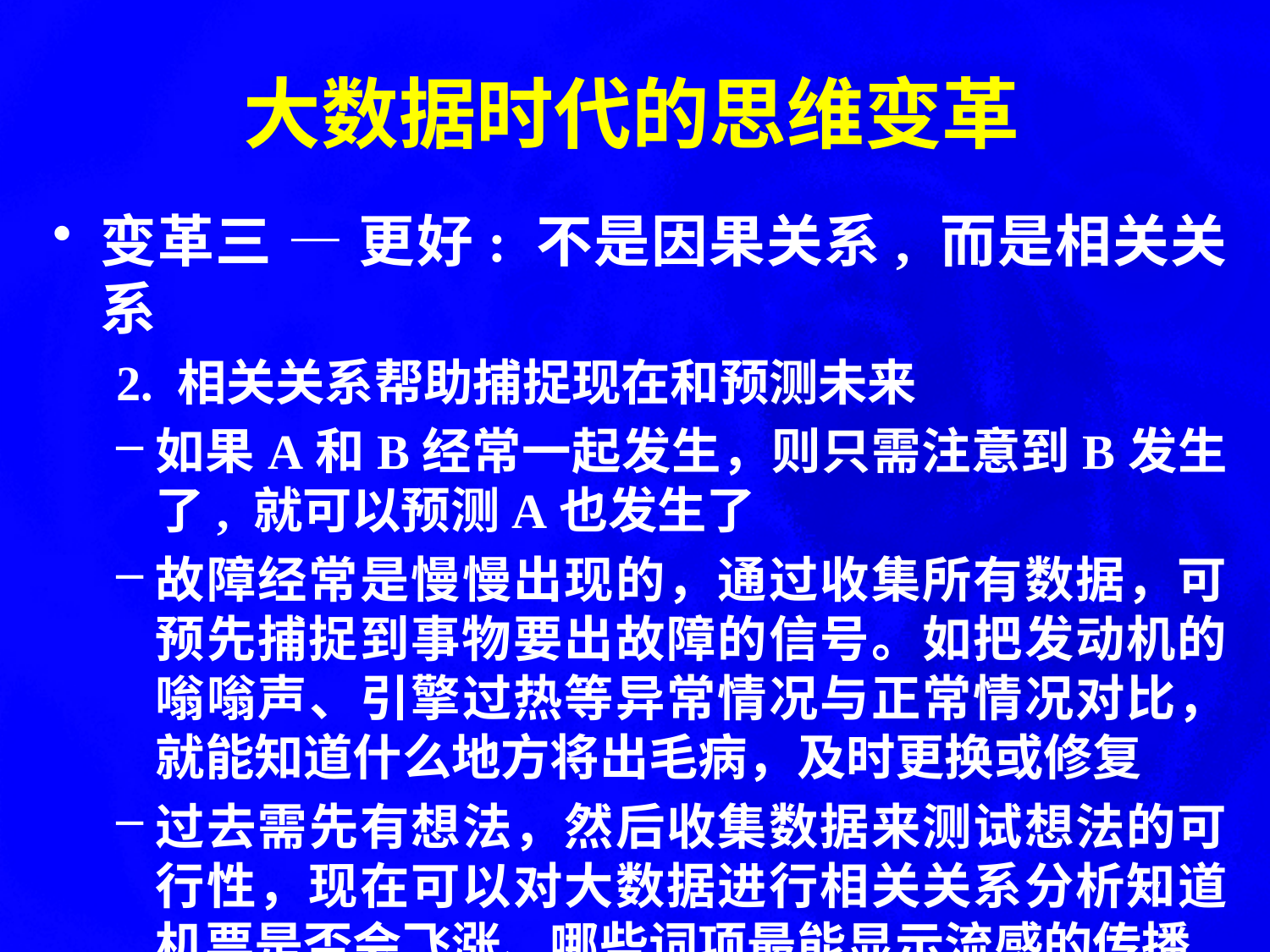

# 大数据时代的思维变革
变革三 — 更好: 不是因果关系, 而是相关关系
2. 相关关系帮助捕捉现在和预测未来
如果A和B经常一起发生，则只需注意到B发生了, 就可以预测A也发生了
故障经常是慢慢出现的，通过收集所有数据，可预先捕捉到事物要出故障的信号。如把发动机的嗡嗡声、引擎过热等异常情况与正常情况对比，就能知道什么地方将出毛病，及时更换或修复
过去需先有想法，然后收集数据来测试想法的可行性，现在可以对大数据进行相关关系分析知道机票是否会飞涨、哪些词项最能显示流感的传播
27